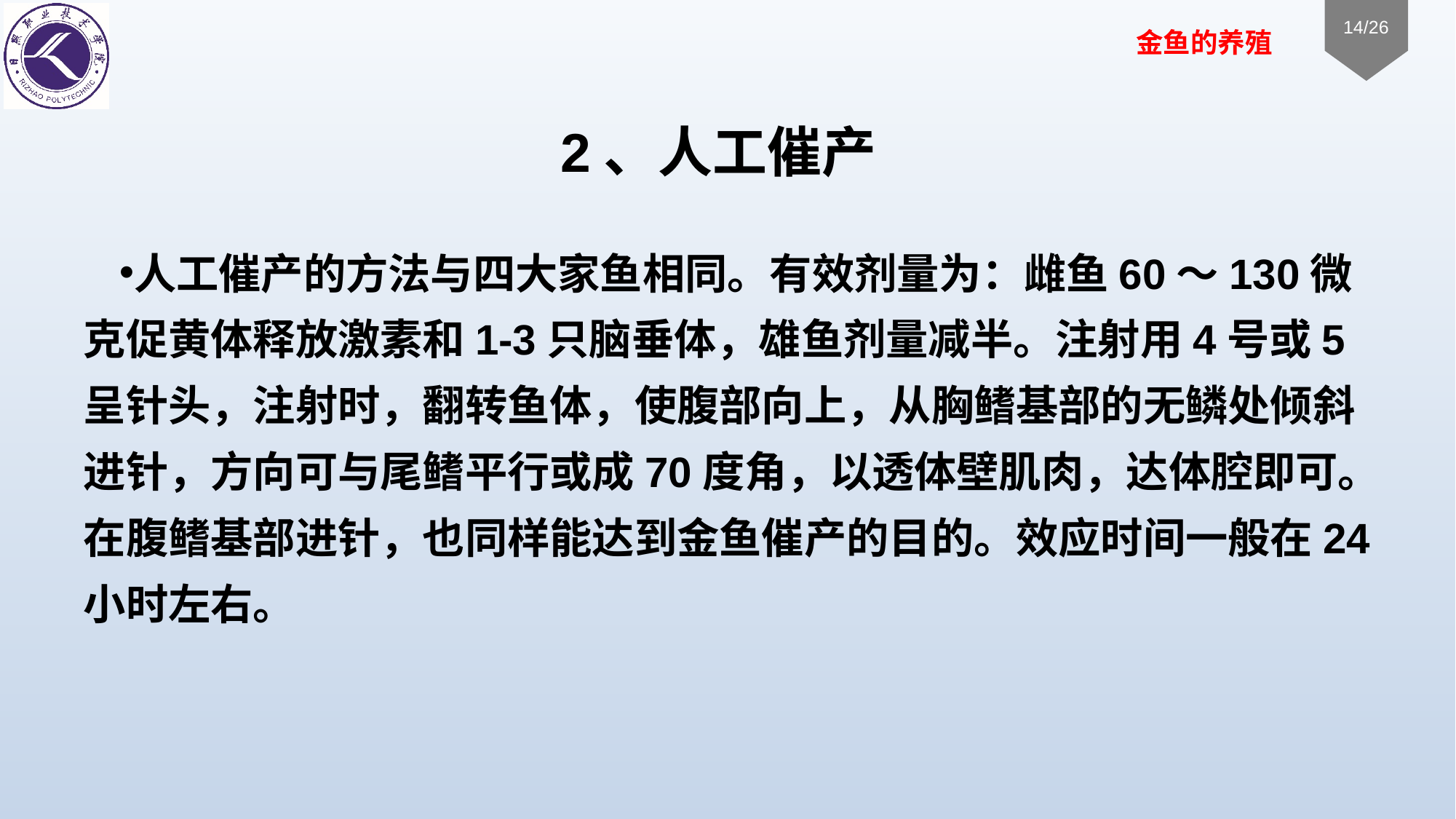

# 2、人工催产
人工催产的方法与四大家鱼相同。有效剂量为：雌鱼60～130微克促黄体释放激素和1-3只脑垂体，雄鱼剂量减半。注射用4号或5呈针头，注射时，翻转鱼体，使腹部向上，从胸鳍基部的无鳞处倾斜进针，方向可与尾鳍平行或成70度角，以透体壁肌肉，达体腔即可。在腹鳍基部进针，也同样能达到金鱼催产的目的。效应时间一般在24小时左右。